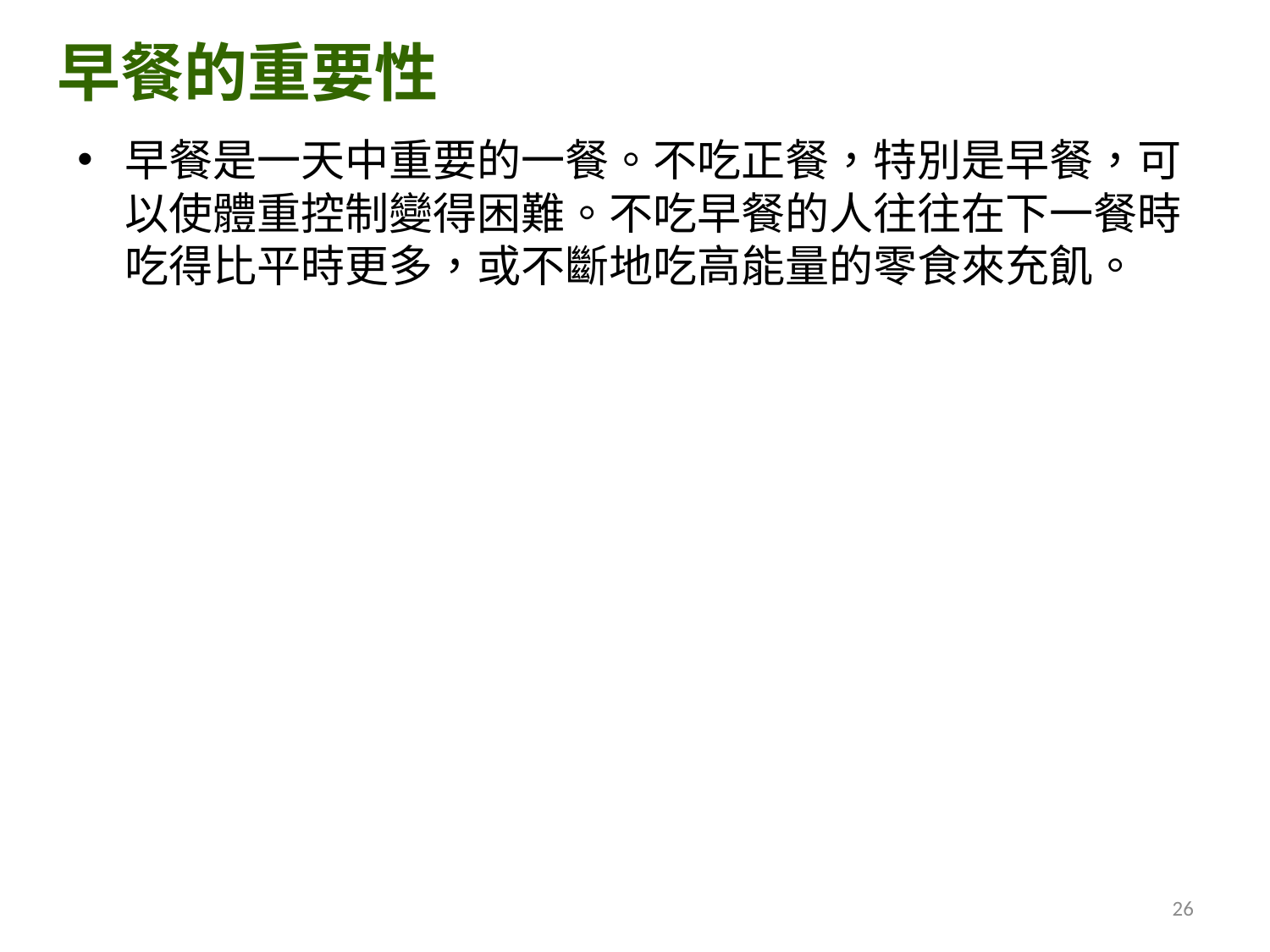

早餐的重要性
早餐是一天中重要的一餐。不吃正餐，特別是早餐，可以使體重控制變得困難。不吃早餐的人往往在下一餐時吃得比平時更多，或不斷地吃高能量的零食來充飢。

26